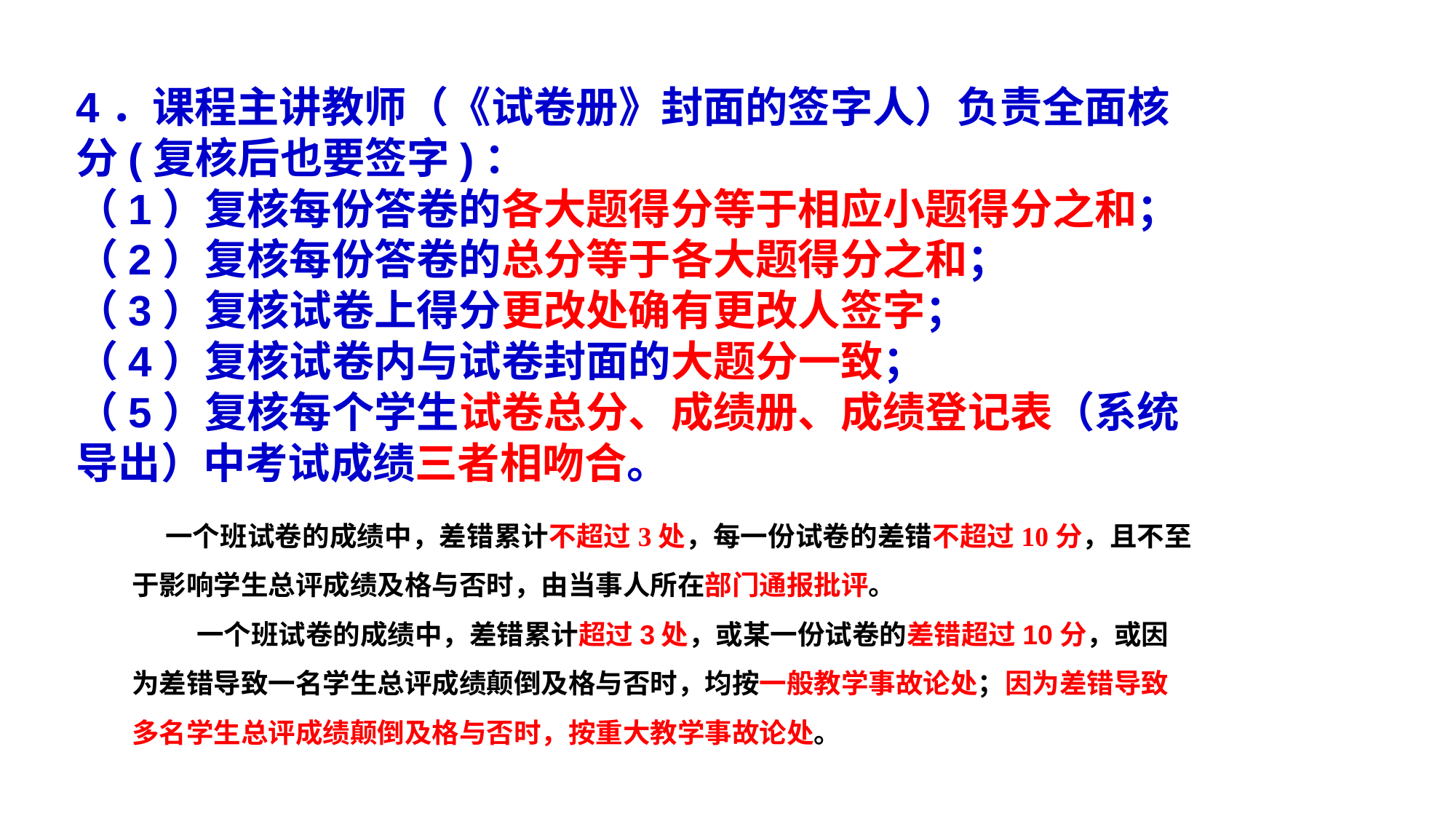

4．课程主讲教师（《试卷册》封面的签字人）负责全面核分(复核后也要签字)：
（1）复核每份答卷的各大题得分等于相应小题得分之和；
（2）复核每份答卷的总分等于各大题得分之和；
（3）复核试卷上得分更改处确有更改人签字；
（4）复核试卷内与试卷封面的大题分一致；
（5）复核每个学生试卷总分、成绩册、成绩登记表（系统导出）中考试成绩三者相吻合。
一个班试卷的成绩中，差错累计不超过3处，每一份试卷的差错不超过10分，且不至于影响学生总评成绩及格与否时，由当事人所在部门通报批评。
    一个班试卷的成绩中，差错累计超过3处，或某一份试卷的差错超过10分，或因为差错导致一名学生总评成绩颠倒及格与否时，均按一般教学事故论处；因为差错导致多名学生总评成绩颠倒及格与否时，按重大教学事故论处。